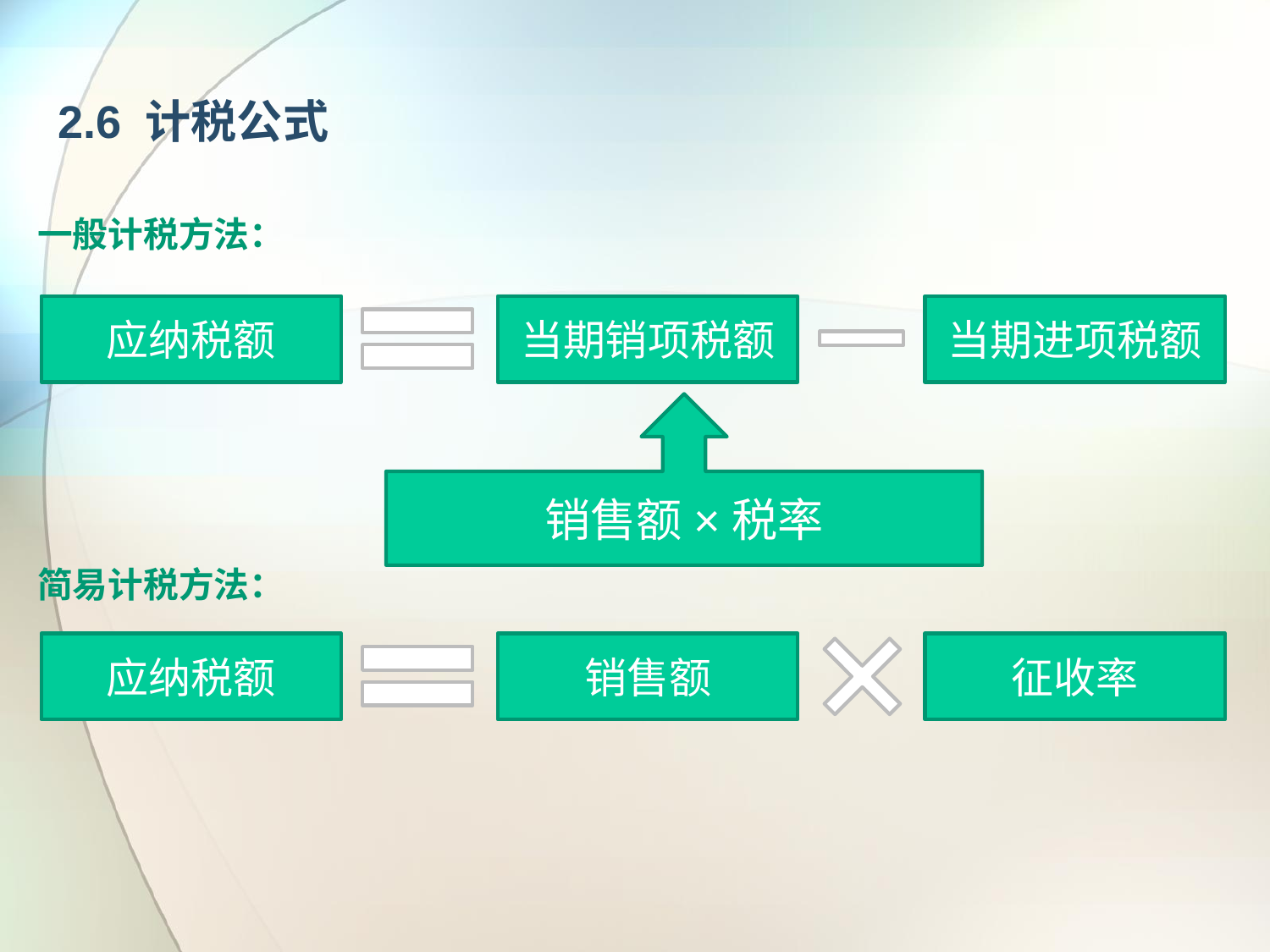

# 2.6 计税公式
一般计税方法：

当期进项税额
当期销项税额
应纳税额

销售额×税率
简易计税方法：

征收率
销售额
应纳税额